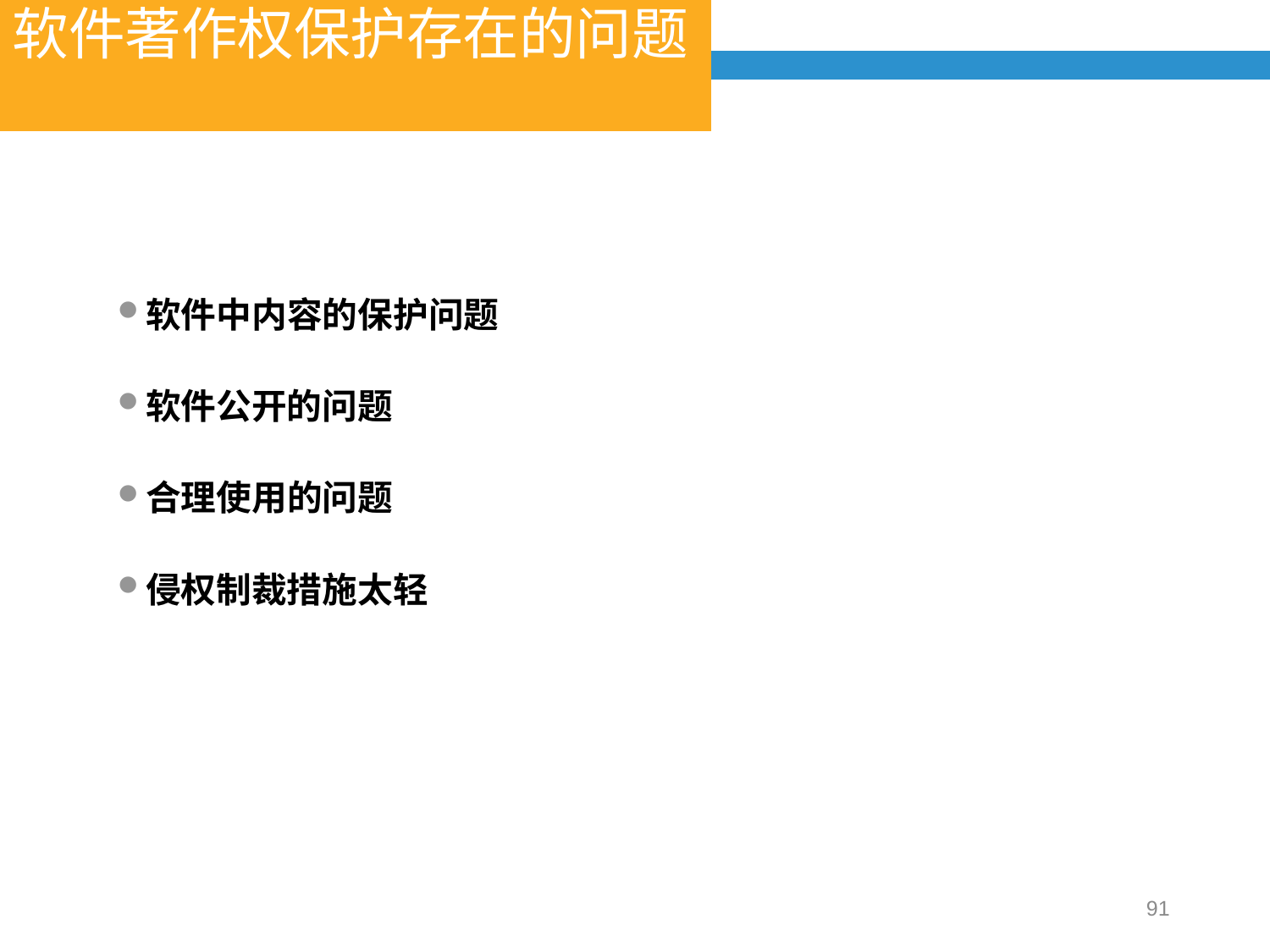

软件著作权保护存在的问题
软件中内容的保护问题

软件公开的问题

合理使用的问题

侵权制裁措施太轻
91